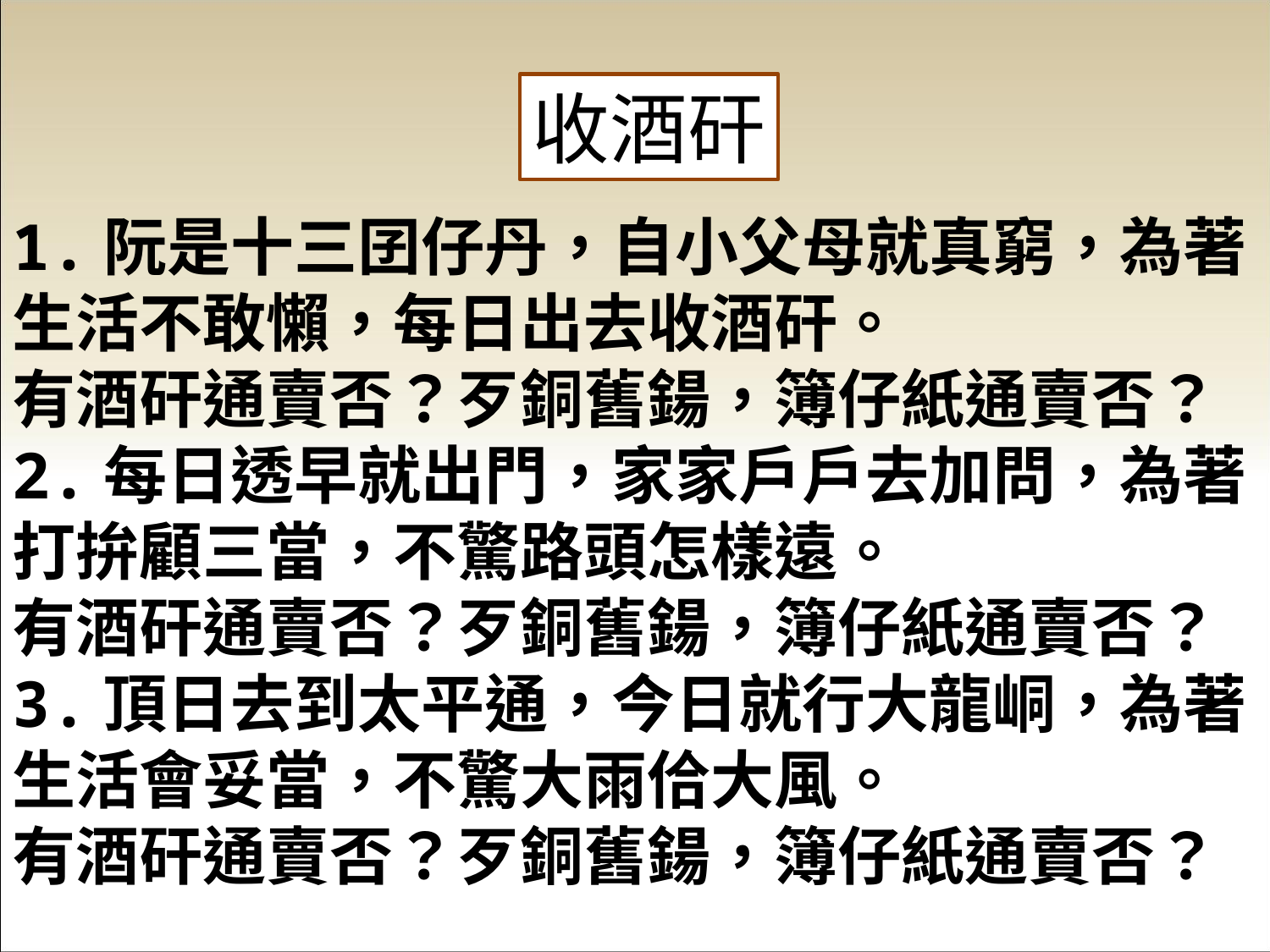

收酒矸
1.阮是十三囝仔丹，自小父母就真窮，為著生活不敢懶，每日出去收酒矸。
有酒矸通賣否？歹銅舊鍚，簿仔紙通賣否？
2.每日透早就出門，家家戶戶去加問，為著打拚顧三當，不驚路頭怎樣遠。
有酒矸通賣否？歹銅舊鍚，簿仔紙通賣否？
3.頂日去到太平通，今日就行大龍峒，為著生活會妥當，不驚大雨佮大風。
有酒矸通賣否？歹銅舊鍚，簿仔紙通賣否？